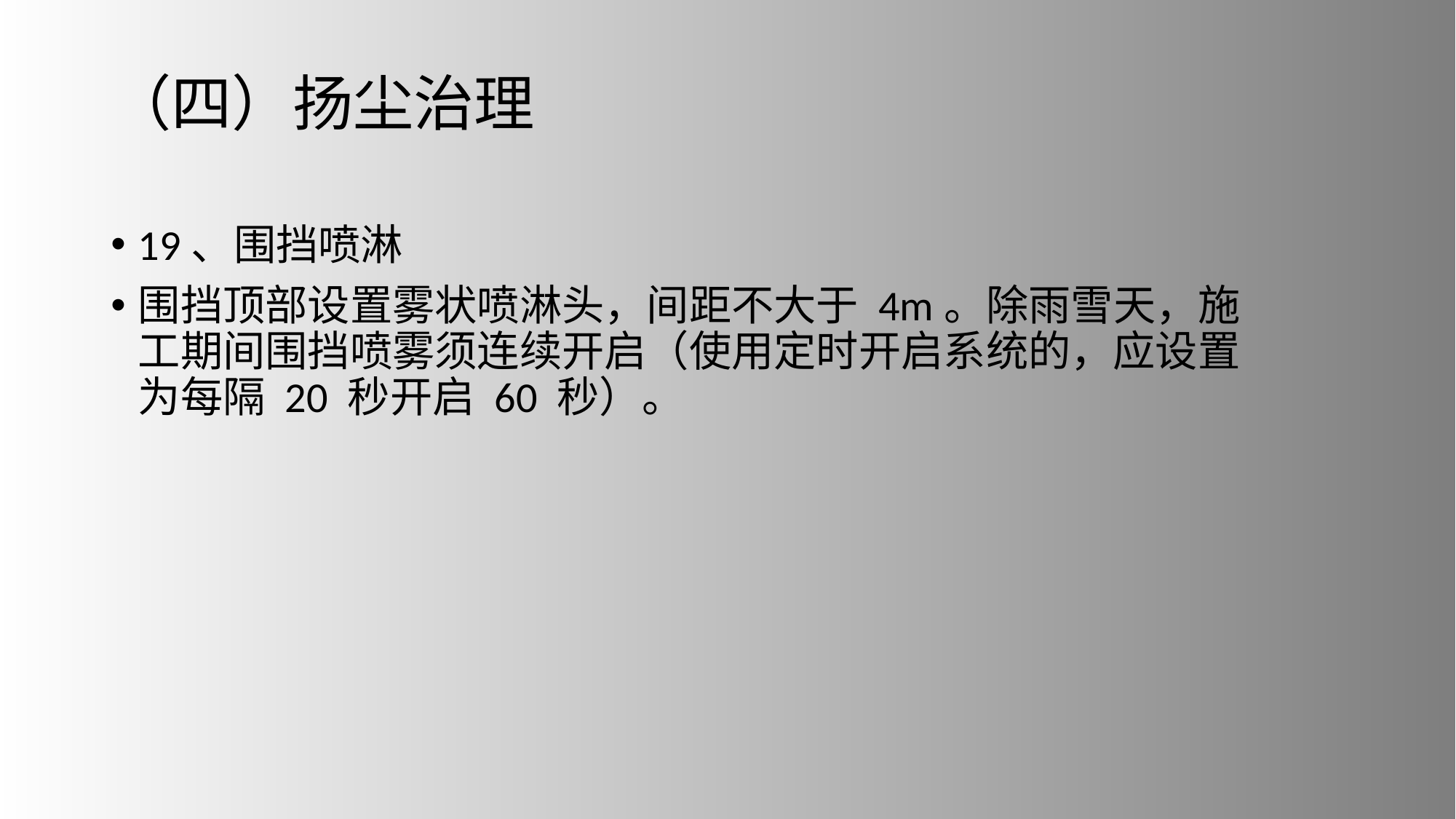

# （四）扬尘治理
19、围挡喷淋
围挡顶部设置雾状喷淋头，间距不大于 4m。除雨雪天，施工期间围挡喷雾须连续开启（使用定时开启系统的，应设置为每隔 20 秒开启 60 秒）。